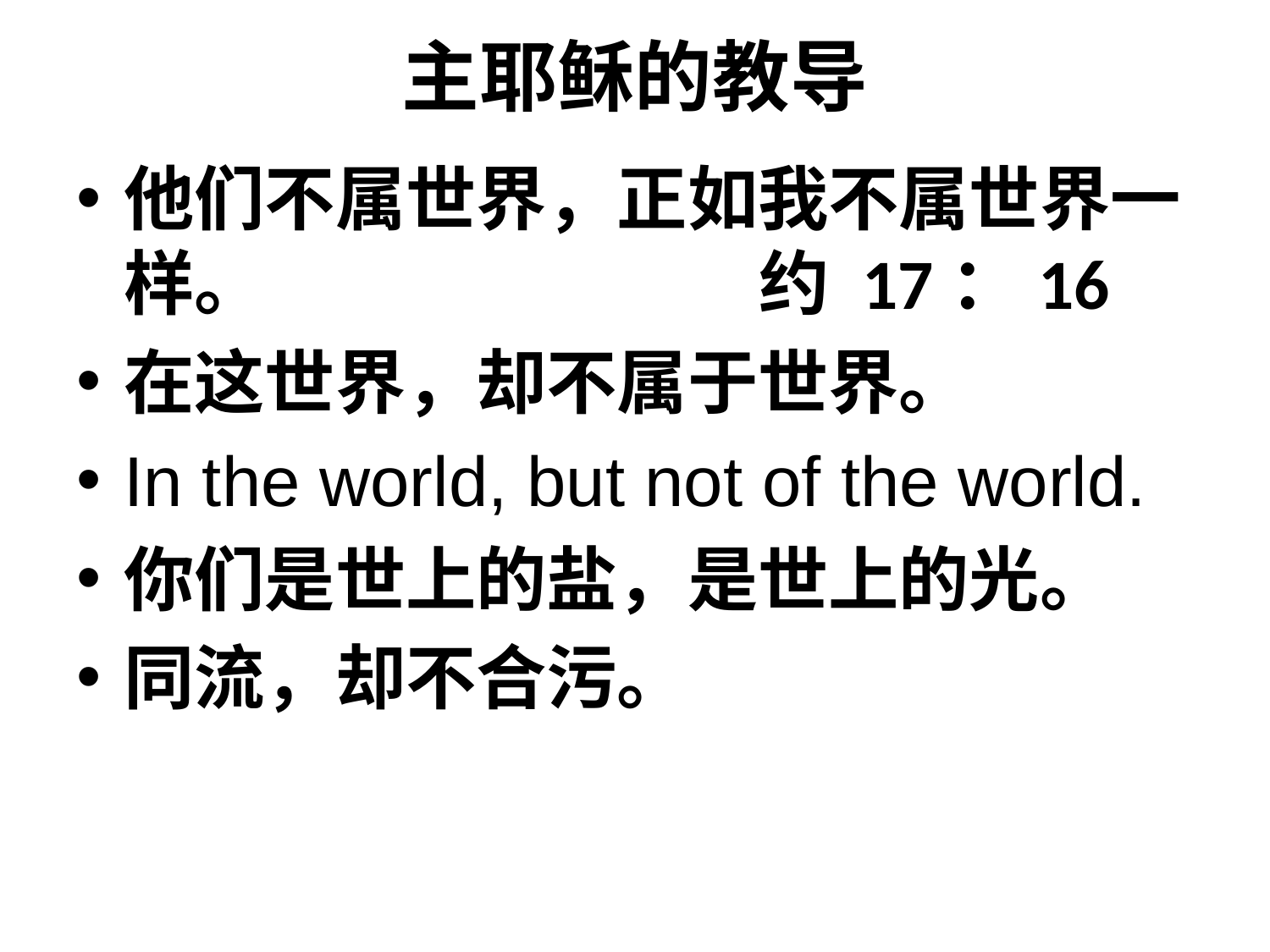

# 主耶稣的教导
他们不属世界，正如我不属世界一样。				约 17：16
在这世界，却不属于世界。
In the world, but not of the world.
你们是世上的盐，是世上的光。
同流，却不合污。